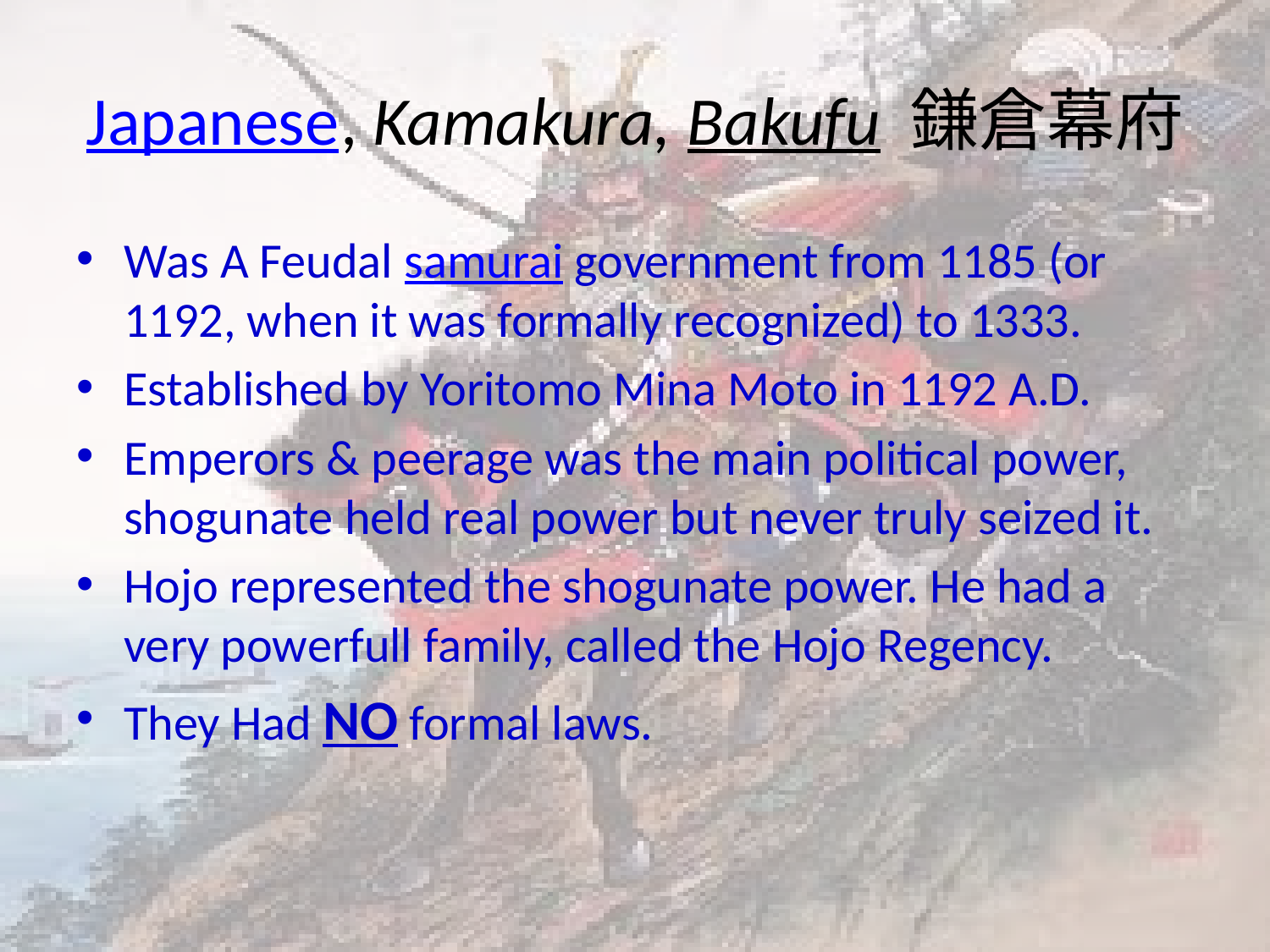

# Japanese, Kamakura, Bakufu 鎌倉幕府
Was A Feudal samurai government from 1185 (or 1192, when it was formally recognized) to 1333.
Established by Yoritomo Mina Moto in 1192 A.D.
Emperors & peerage was the main political power, shogunate held real power but never truly seized it.
Hojo represented the shogunate power. He had a very powerfull family, called the Hojo Regency.
They Had NO formal laws.